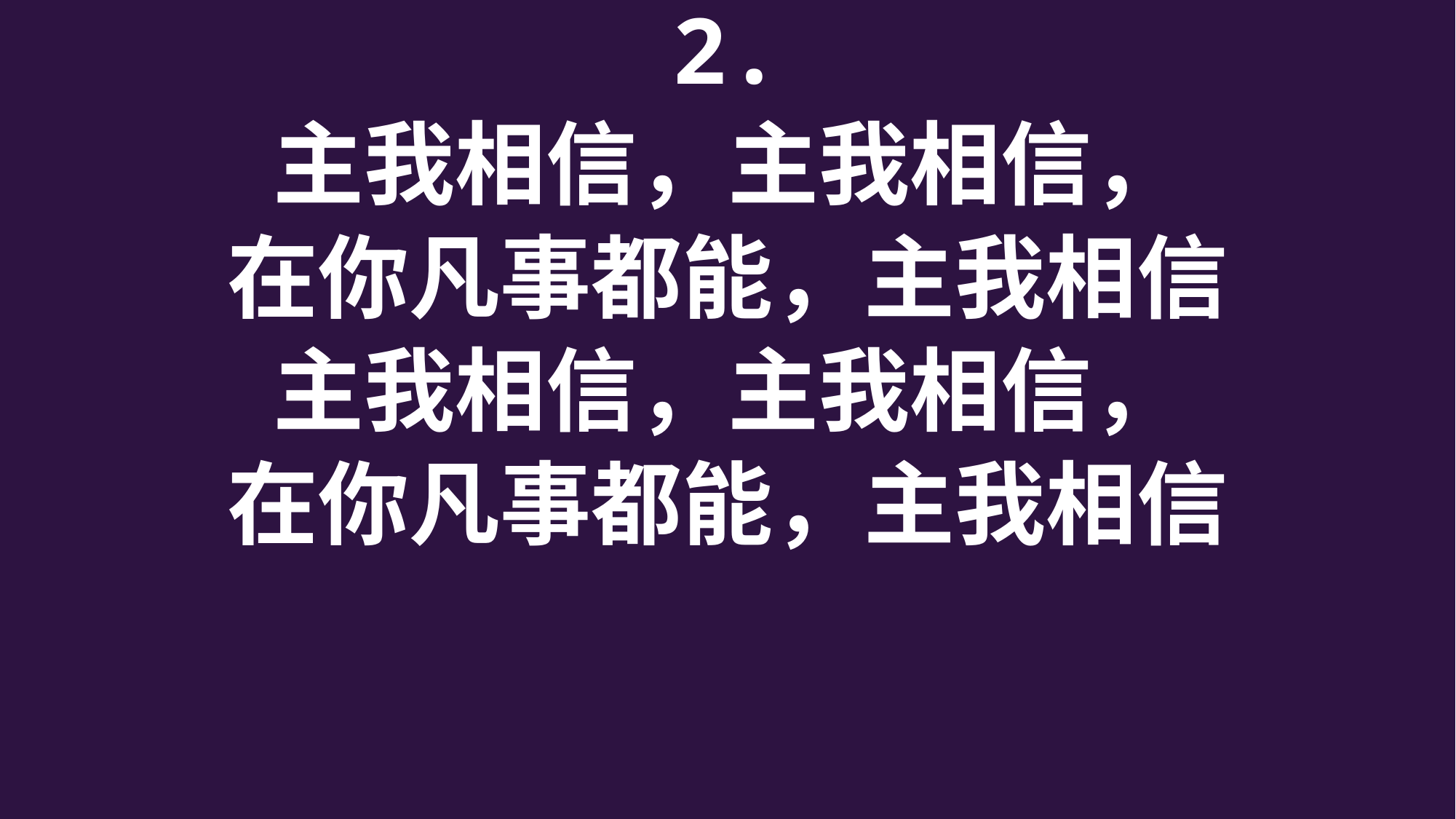

2.
主我相信，主我相信，
在你凡事都能，主我相信
主我相信，主我相信，
在你凡事都能，主我相信